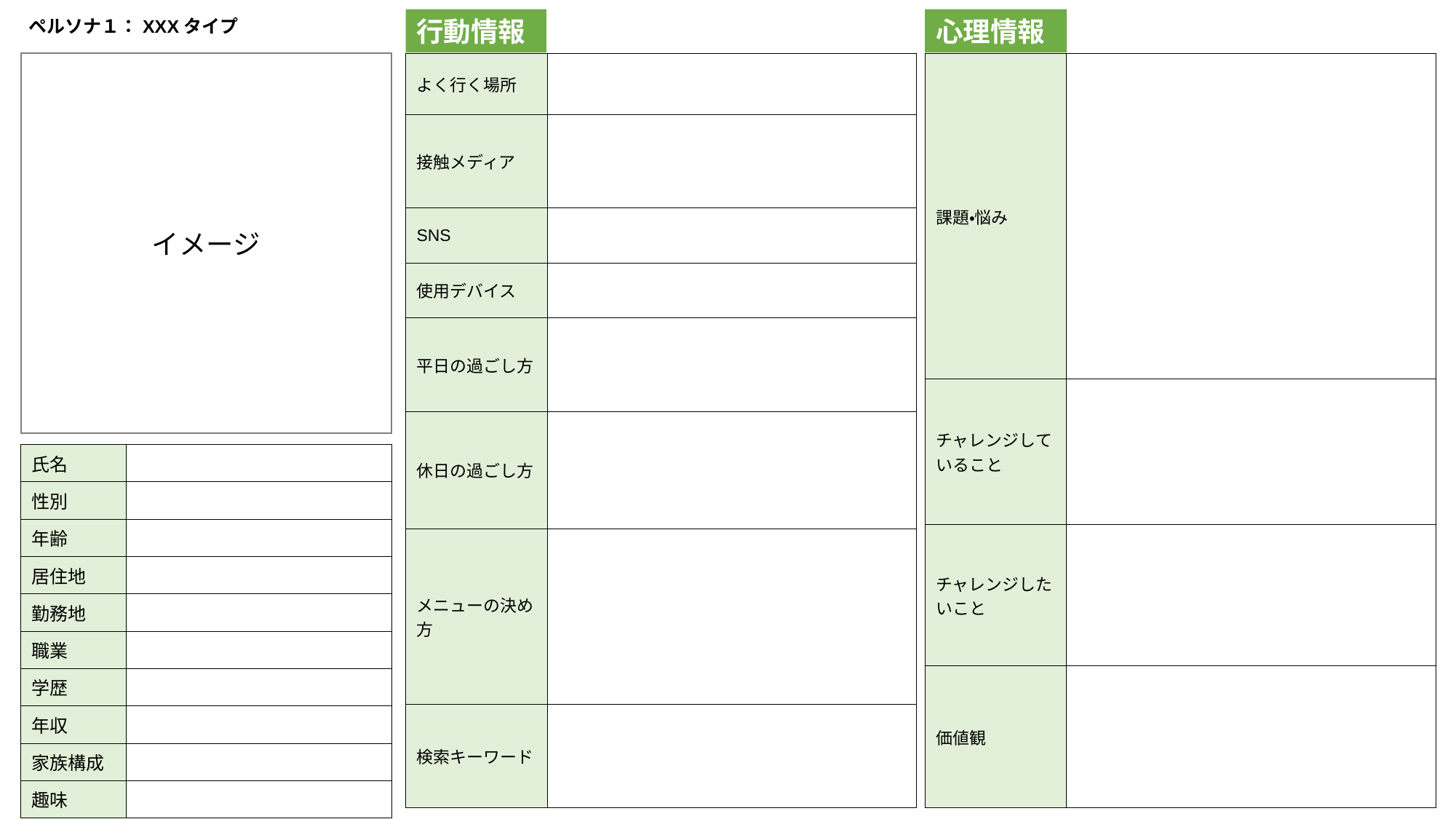

ペルソナ１：XXXタイプ
行動情報
心理情報
イメージ
| よく行く場所 |  |
| --- | --- |
| 接触メディア |  |
| SNS |  |
| 使用デバイス |  |
| 平日の過ごし方 |  |
| 休日の過ごし方 |  |
| メニューの決め方 |  |
| 検索キーワード |  |
| 課題・悩み |  |
| --- | --- |
| チャレンジしていること |  |
| チャレンジしたいこと |  |
| 価値観 |  |
| 氏名 |  |
| --- | --- |
| 性別 |  |
| 年齢 |  |
| 居住地 |  |
| 勤務地 |  |
| 職業 |  |
| 学歴 |  |
| 年収 |  |
| 家族構成 |  |
| 趣味 |  |